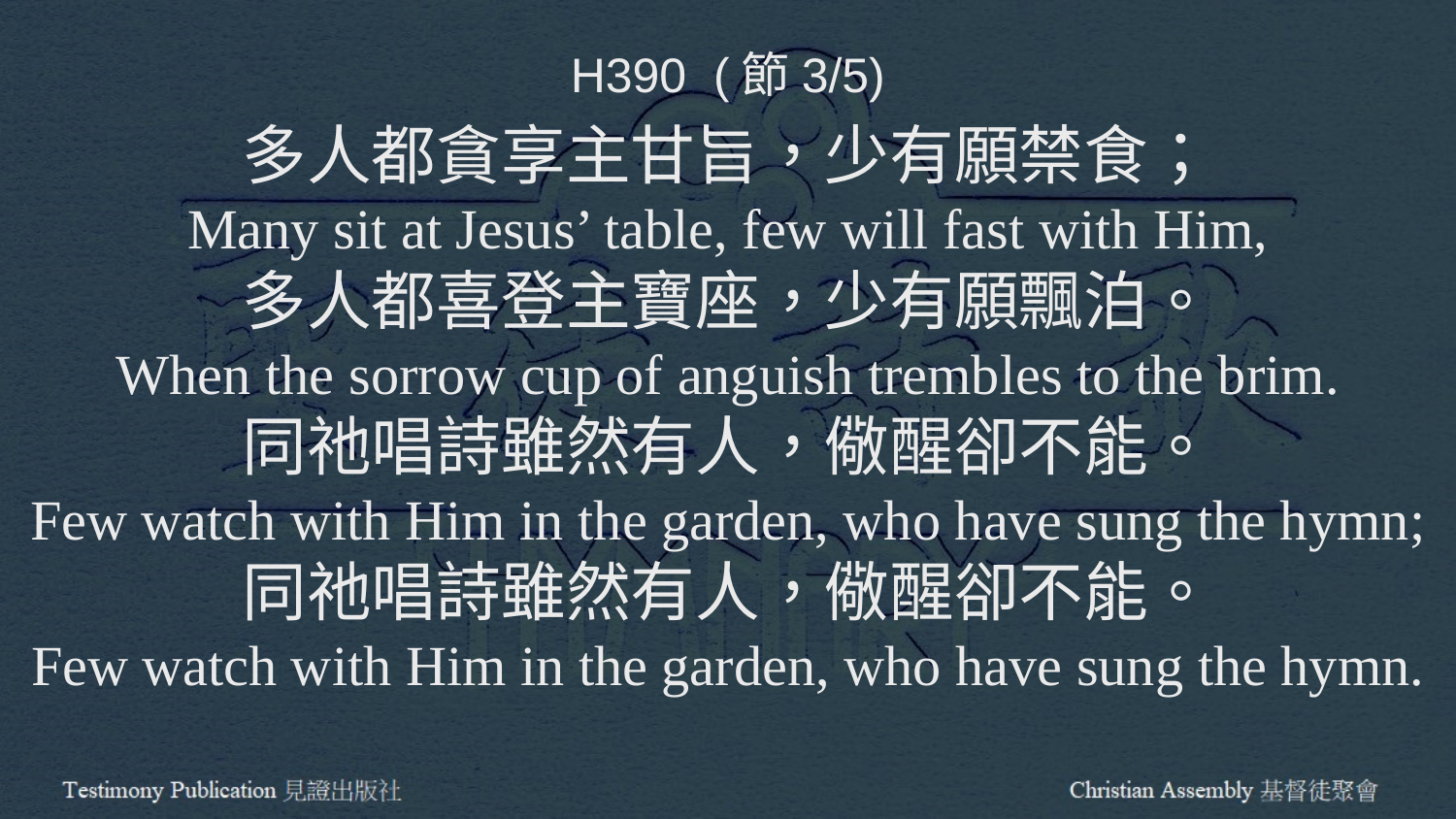

H390  (節3/5)
多人都貪享主甘旨，少有願禁食；
Many sit at Jesus’ table, few will fast with Him,
多人都喜登主寶座，少有願飄泊。
When the sorrow cup of anguish trembles to the brim.
同祂唱詩雖然有人，儆醒卻不能。
Few watch with Him in the garden, who have sung the hymn;
同祂唱詩雖然有人，儆醒卻不能。
Few watch with Him in the garden, who have sung the hymn.